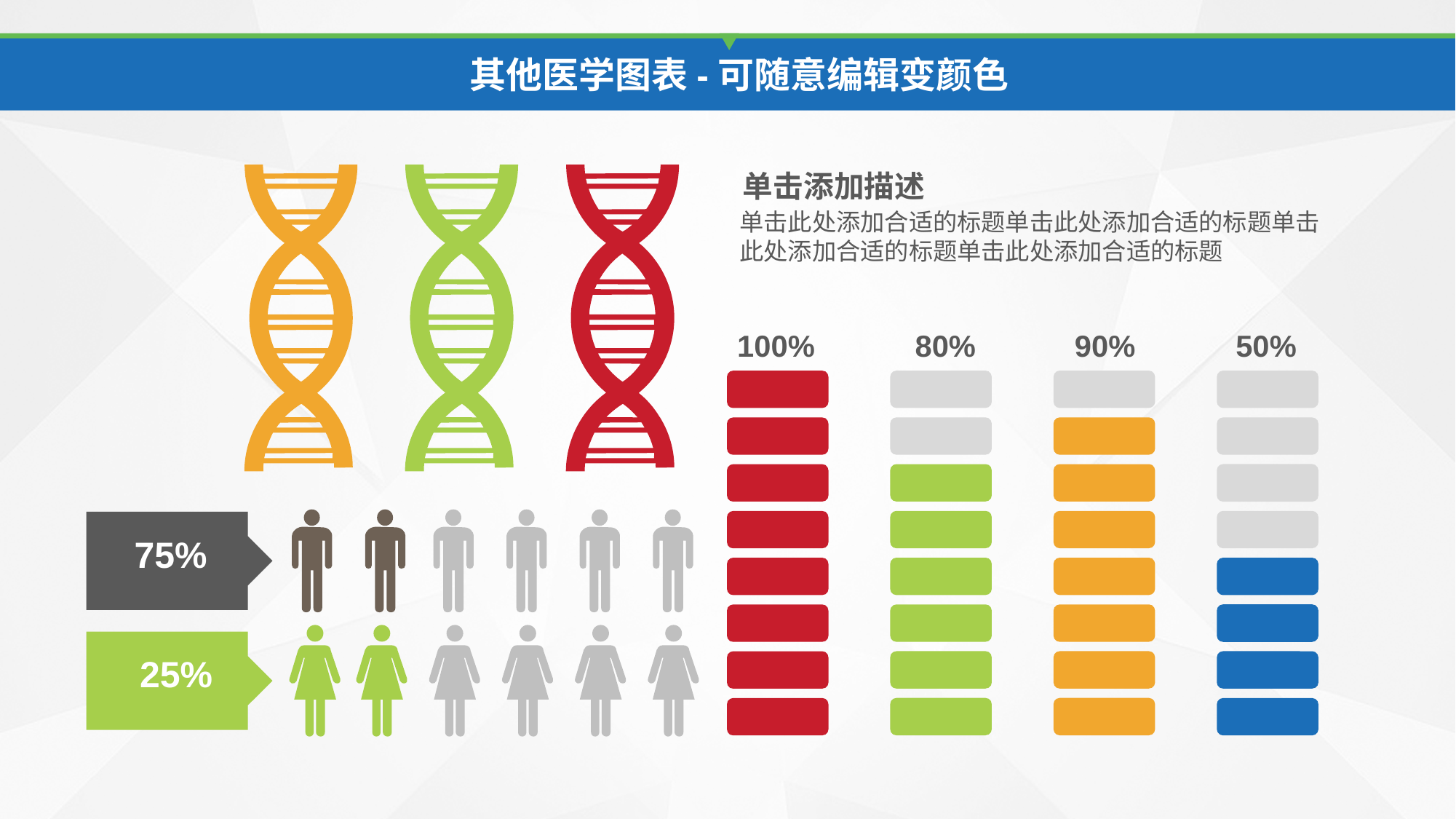

单击添加描述
单击此处添加合适的标题单击此处添加合适的标题单击此处添加合适的标题单击此处添加合适的标题

100%
80%
90%
50%

75%

25%